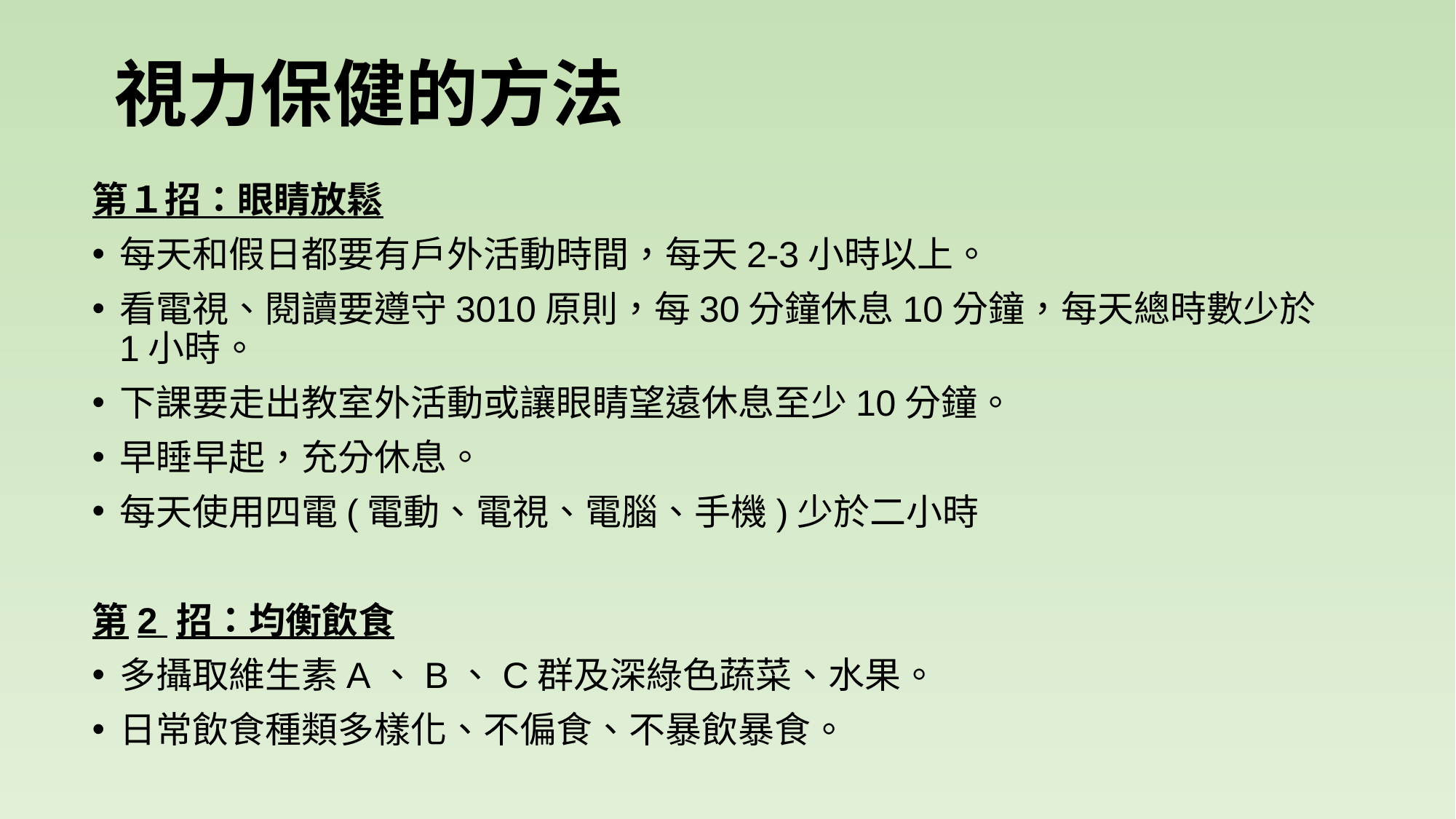

# 視力保健的方法
第１招：眼睛放鬆
每天和假日都要有戶外活動時間，每天2-3小時以上。
看電視、閱讀要遵守3010原則，每30分鐘休息10分鐘，每天總時數少於1小時。
下課要走出教室外活動或讓眼睛望遠休息至少10分鐘。
早睡早起，充分休息。
每天使用四電(電動、電視、電腦、手機)少於二小時

第2 招：均衡飲食
多攝取維生素A、B、C群及深綠色蔬菜、水果。
日常飲食種類多樣化、不偏食、不暴飲暴食。